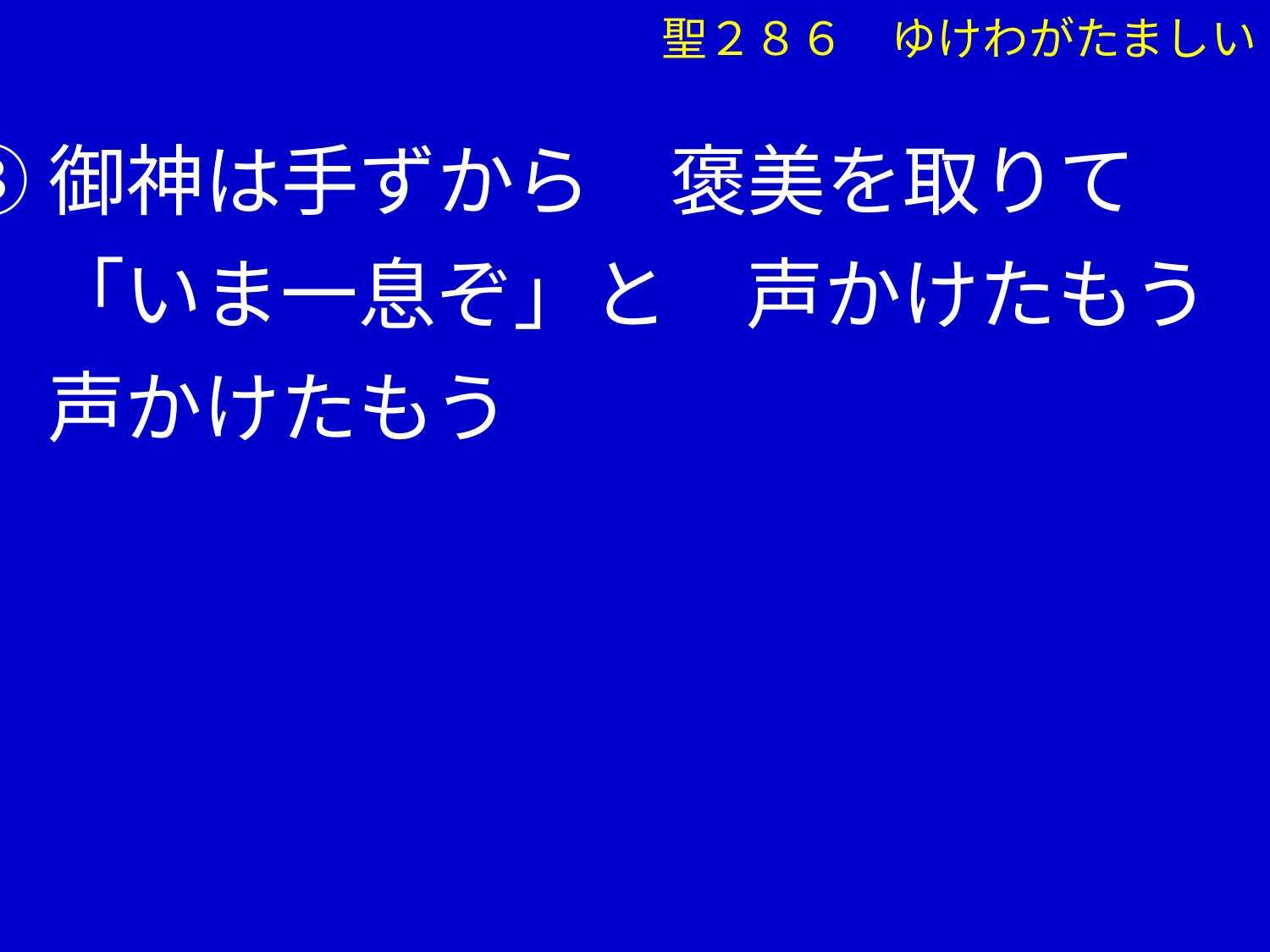

聖２８６　ゆけわがたましい
③御神は手ずから　褒美を取りて
　 「いま一息ぞ」と　声かけたもう
　 声かけたもう